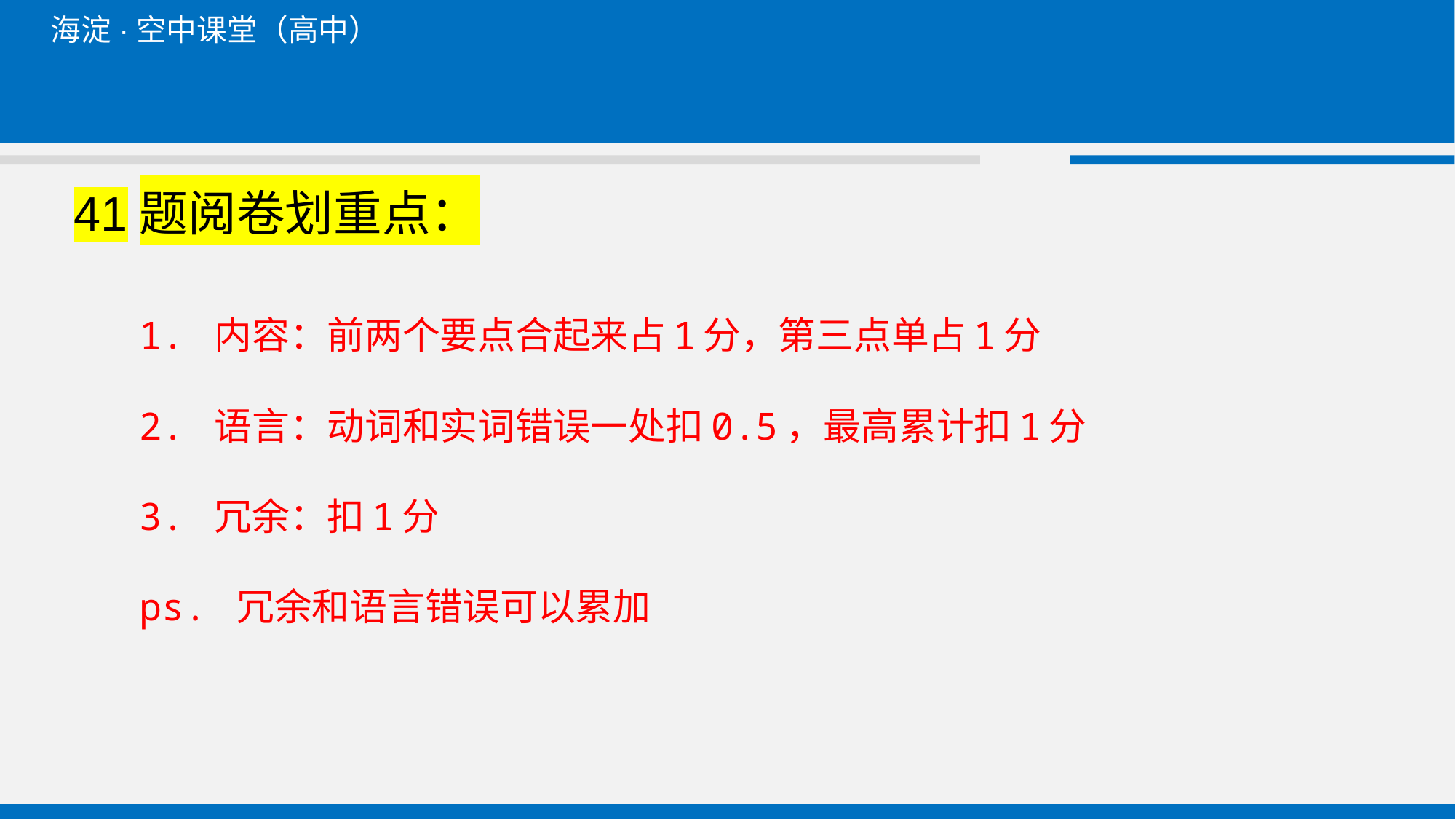

41题阅卷划重点：
1. 内容：前两个要点合起来占1分，第三点单占1分

2. 语言：动词和实词错误一处扣0.5，最高累计扣1分

3. 冗余：扣1分

ps. 冗余和语言错误可以累加